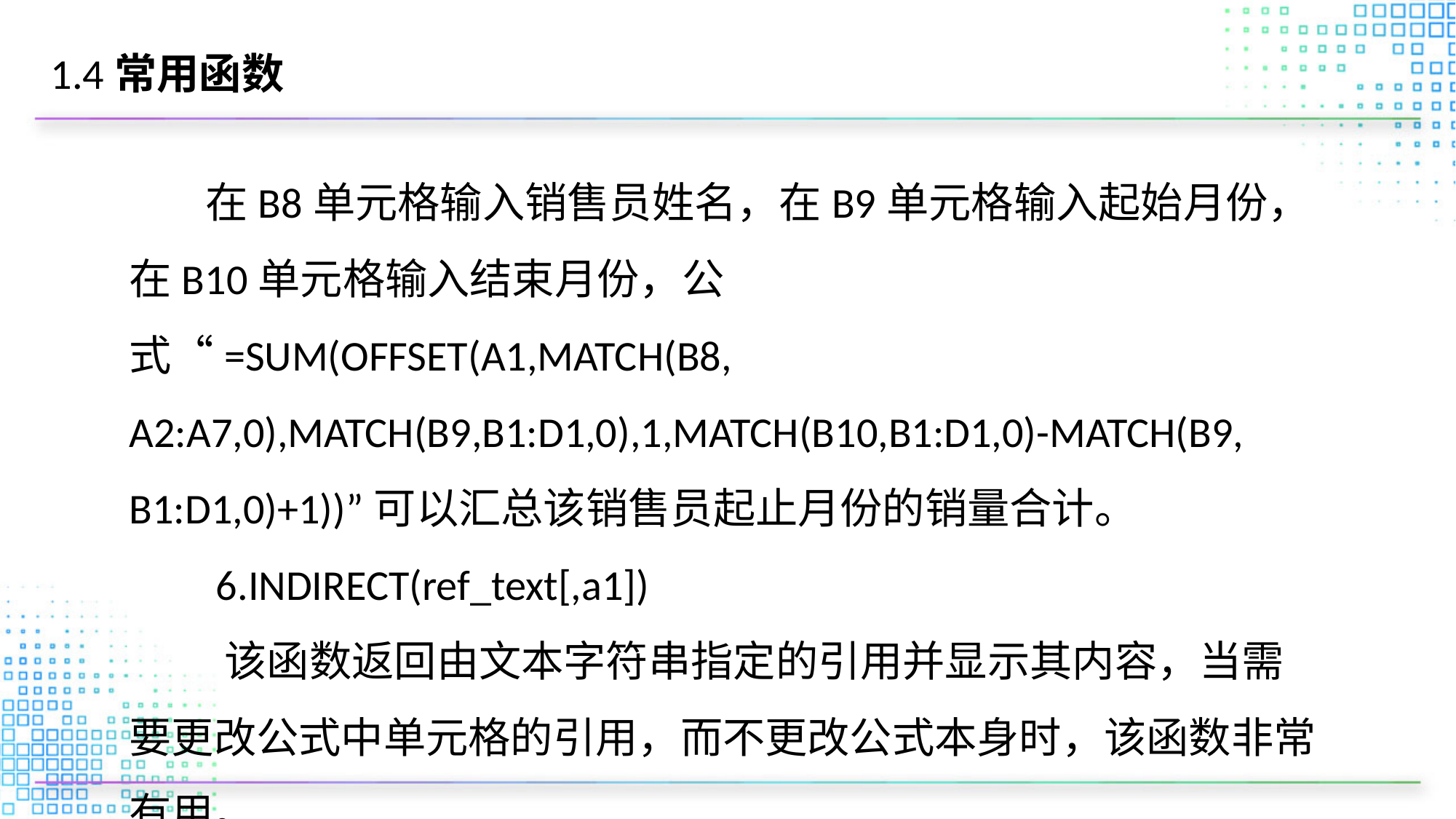

# 1.4常用函数
       在B8单元格输入销售员姓名，在B9单元格输入起始月份，在B10单元格输入结束月份，公式“=SUM(OFFSET(A1,MATCH(B8, A2:A7,0),MATCH(B9,B1:D1,0),1,MATCH(B10,B1:D1,0)-MATCH(B9, B1:D1,0)+1))”可以汇总该销售员起止月份的销量合计。
         6.INDIRECT(ref_text[,a1])
         该函数返回由文本字符串指定的引用并显示其内容，当需要更改公式中单元格的引用，而不更改公式本身时，该函数非常有用。